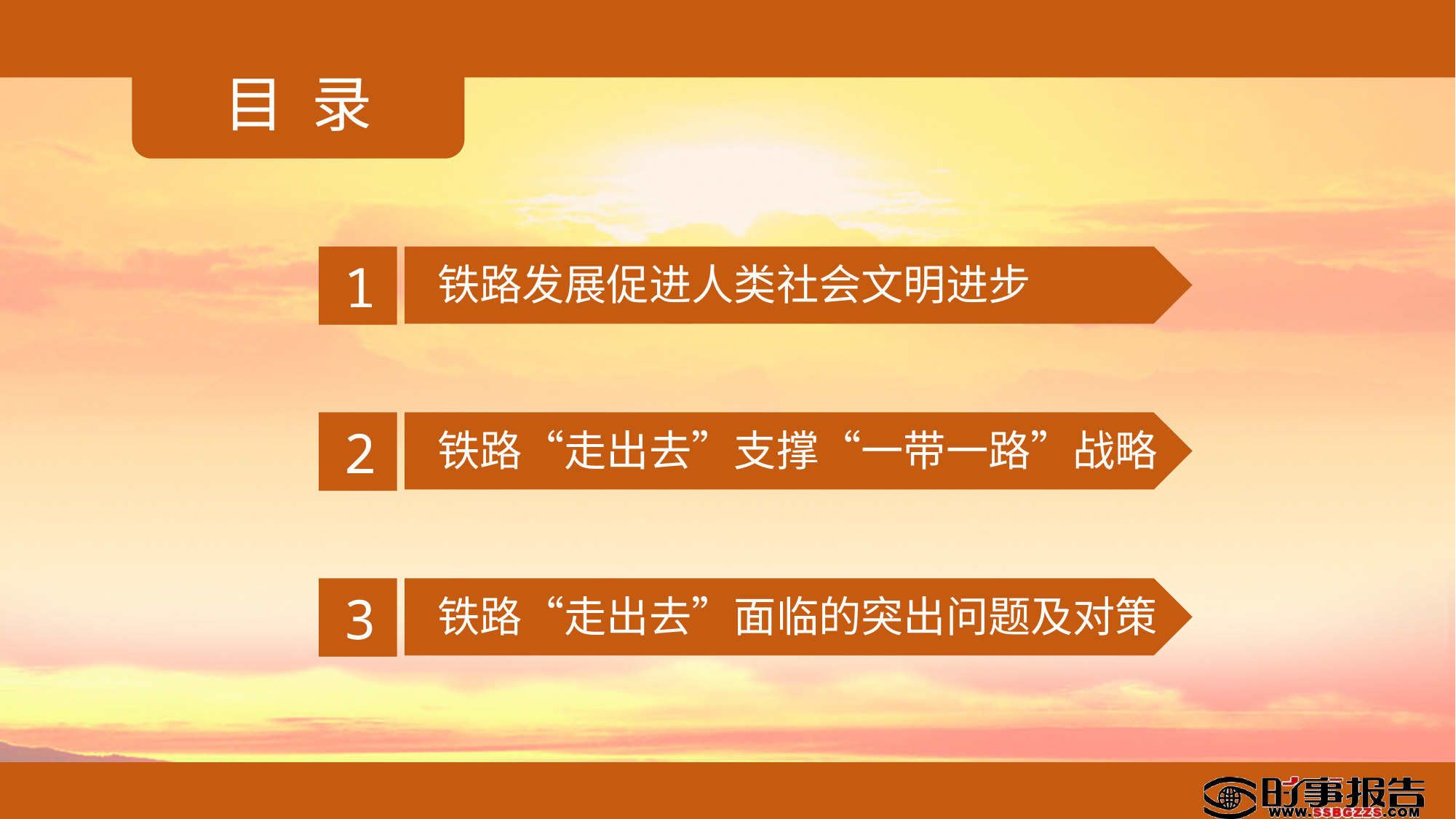

# 目  录

铁路发展促进人类社会文明进步

1

铁路“走出去”支撑“一带一路”战略

2

铁路“走出去”面临的突出问题及对策

3